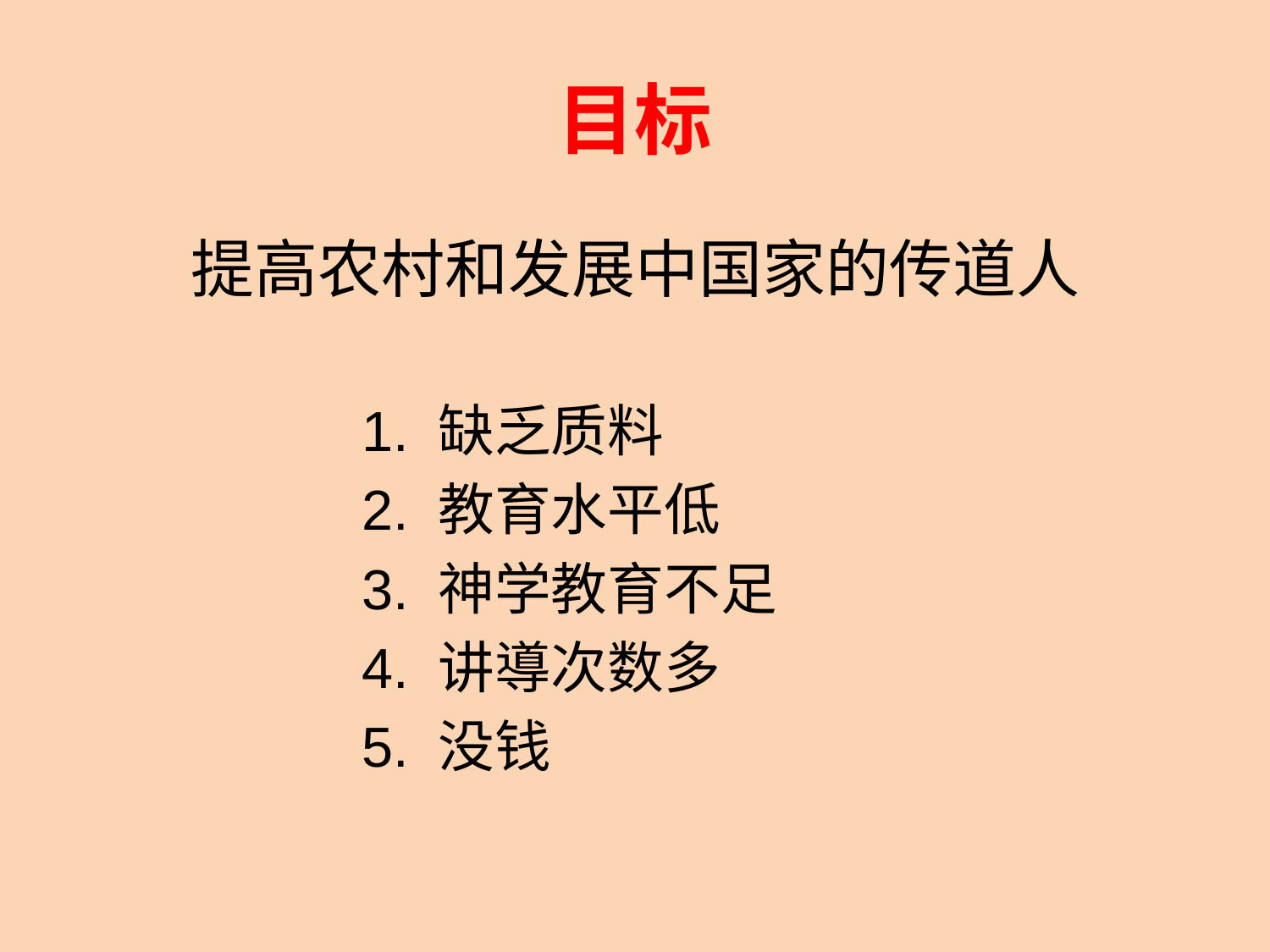

# 目标
提高农村和发展中国家的传道人

1. 缺乏质料
2. 教育水平低
3. 神学教育不足
4. 讲導次数多
5. 没钱